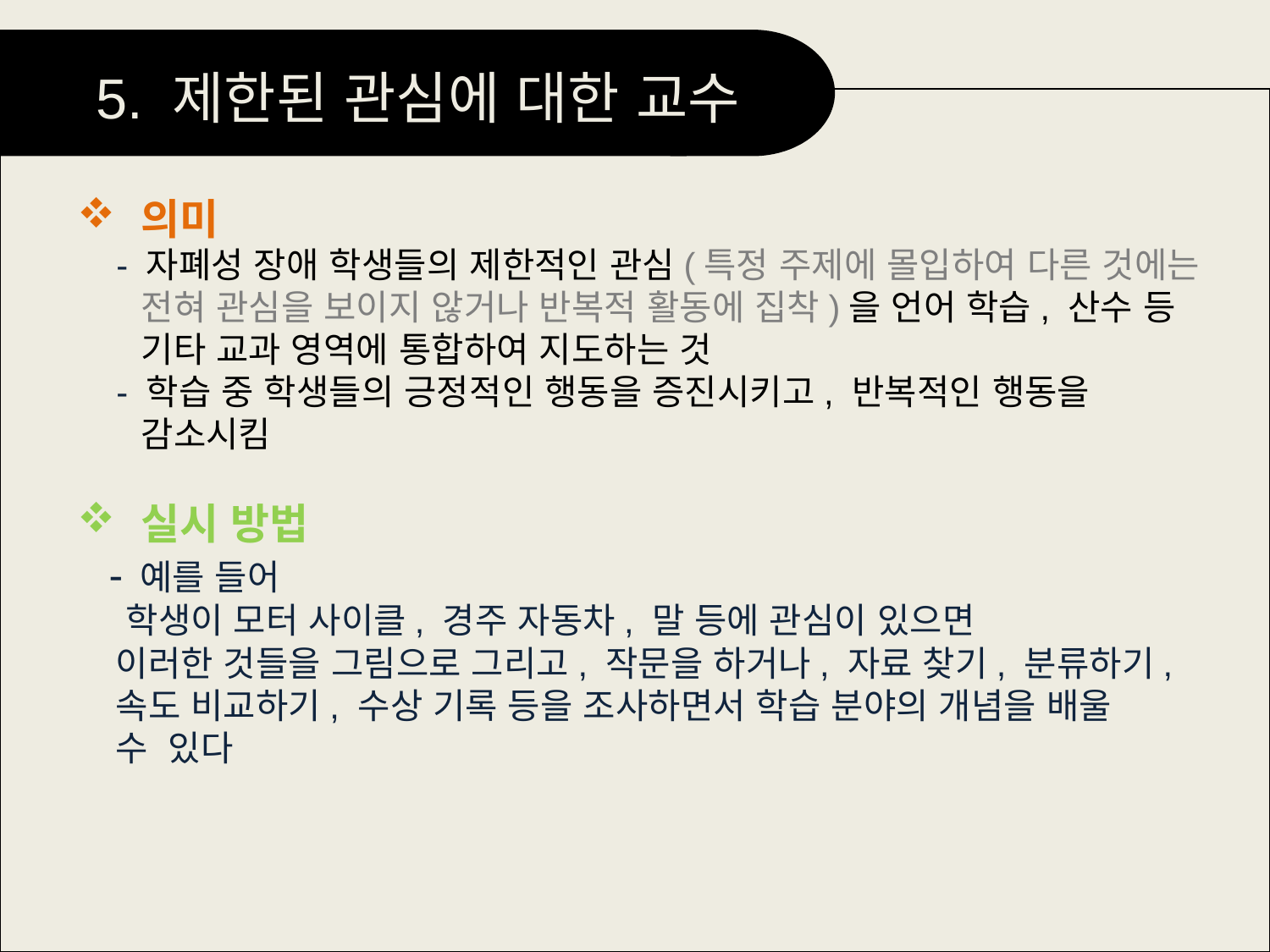

5. 제한된 관심에 대한 교수

의미
    - 자폐성 장애 학생들의 제한적인 관심(특정 주제에 몰입하여 다른 것에는 전혀 관심을 보이지 않거나 반복적 활동에 집착)을 언어 학습, 산수 등 기타 교과 영역에 통합하여 지도하는 것
    - 학습 중 학생들의 긍정적인 행동을 증진시키고, 반복적인 행동을 감소시킴

실시 방법
    - 예를 들어
    학생이 모터 사이클, 경주 자동차, 말 등에 관심이 있으면
   이러한 것들을 그림으로 그리고, 작문을 하거나, 자료 찾기, 분류하기,
   속도 비교하기, 수상 기록 등을 조사하면서 학습 분야의 개념을 배울
   수  있다